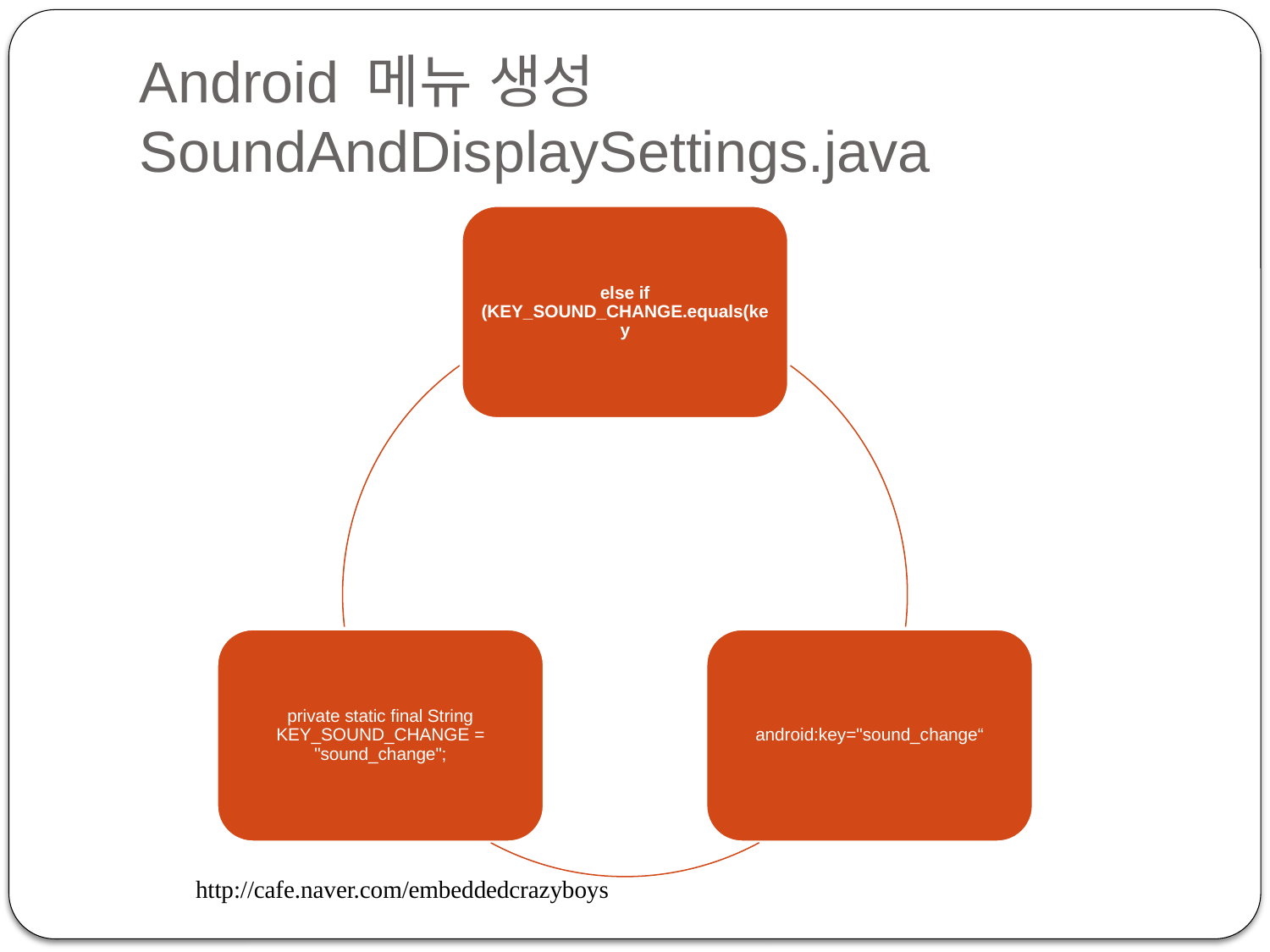

# Android 메뉴 생성 SoundAndDisplaySettings.java
else if (KEY_SOUND_CHANGE.equals(key
android:key="sound_change“
private static final String KEY_SOUND_CHANGE = "sound_change";
http://cafe.naver.com/embeddedcrazyboys